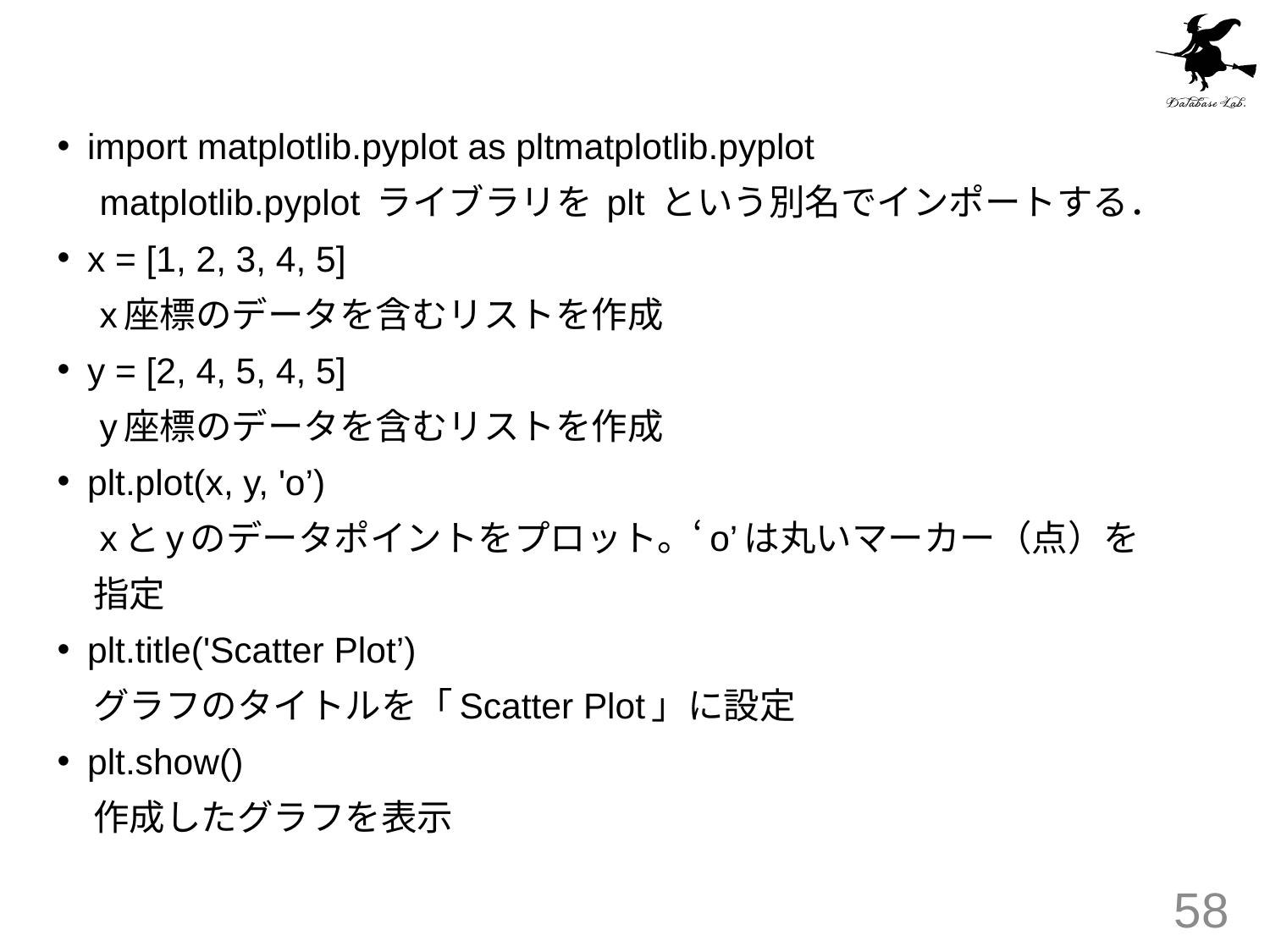

#
import matplotlib.pyplot as pltmatplotlib.pyplot
　matplotlib.pyplot ライブラリを plt という別名でインポートする．
x = [1, 2, 3, 4, 5]
　x座標のデータを含むリストを作成
y = [2, 4, 5, 4, 5]
　y座標のデータを含むリストを作成
plt.plot(x, y, 'o’)
　xとyのデータポイントをプロット。‘o’は丸いマーカー（点）を
　指定
plt.title('Scatter Plot’)
　グラフのタイトルを「Scatter Plot」に設定
plt.show()
　作成したグラフを表示
58